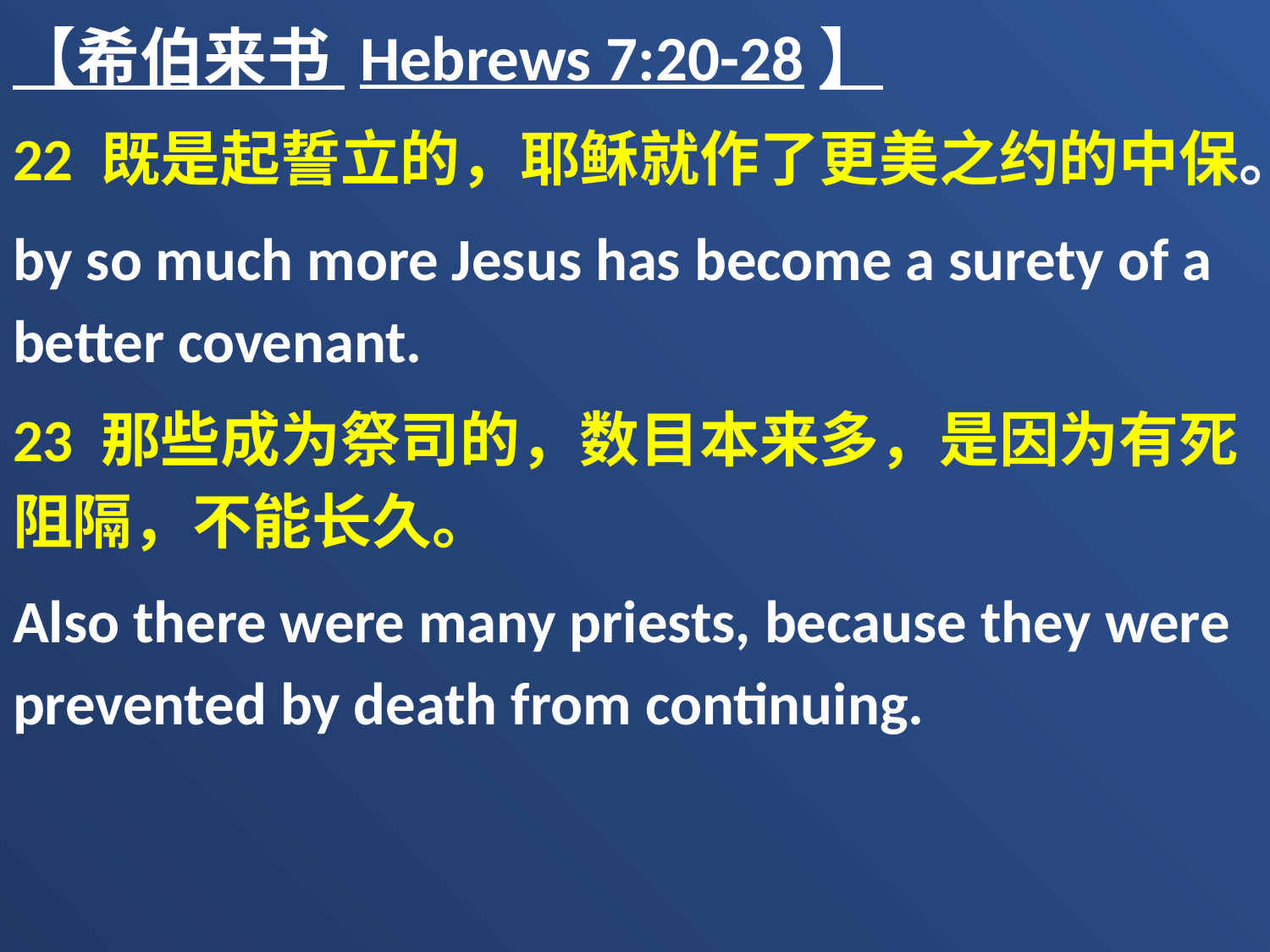

【希伯来书 Hebrews 7:20-28】
22 既是起誓立的，耶稣就作了更美之约的中保。
by so much more Jesus has become a surety of a better covenant.
23 那些成为祭司的，数目本来多，是因为有死阻隔，不能长久。
Also there were many priests, because they were prevented by death from continuing.